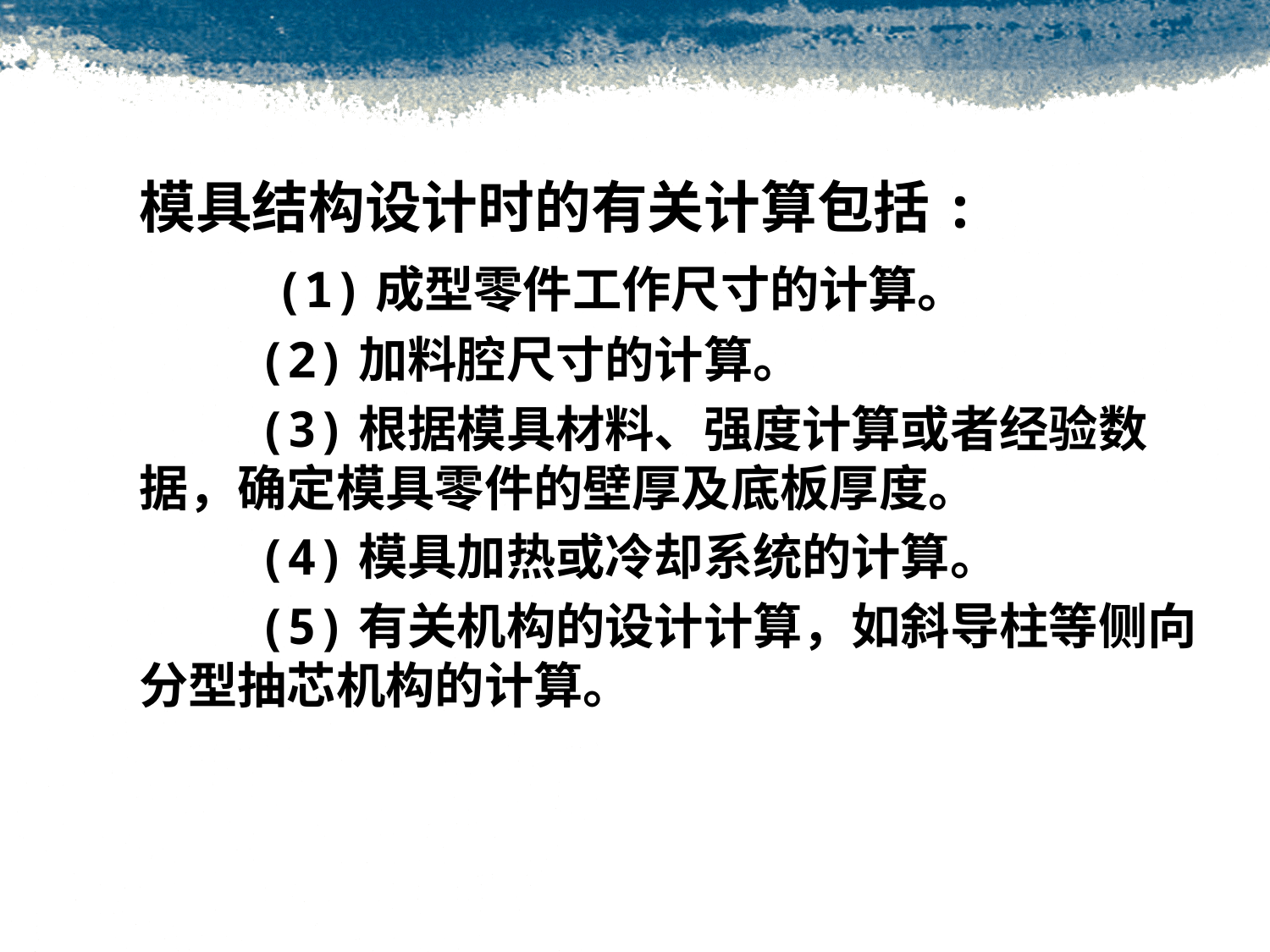

模具结构设计时的有关计算包括:
    (1)成型零件工作尺寸的计算。
    (2)加料腔尺寸的计算。
    (3)根据模具材料、强度计算或者经验数据，确定模具零件的壁厚及底板厚度。
    (4)模具加热或冷却系统的计算。
    (5)有关机构的设计计算，如斜导柱等侧向分型抽芯机构的计算。